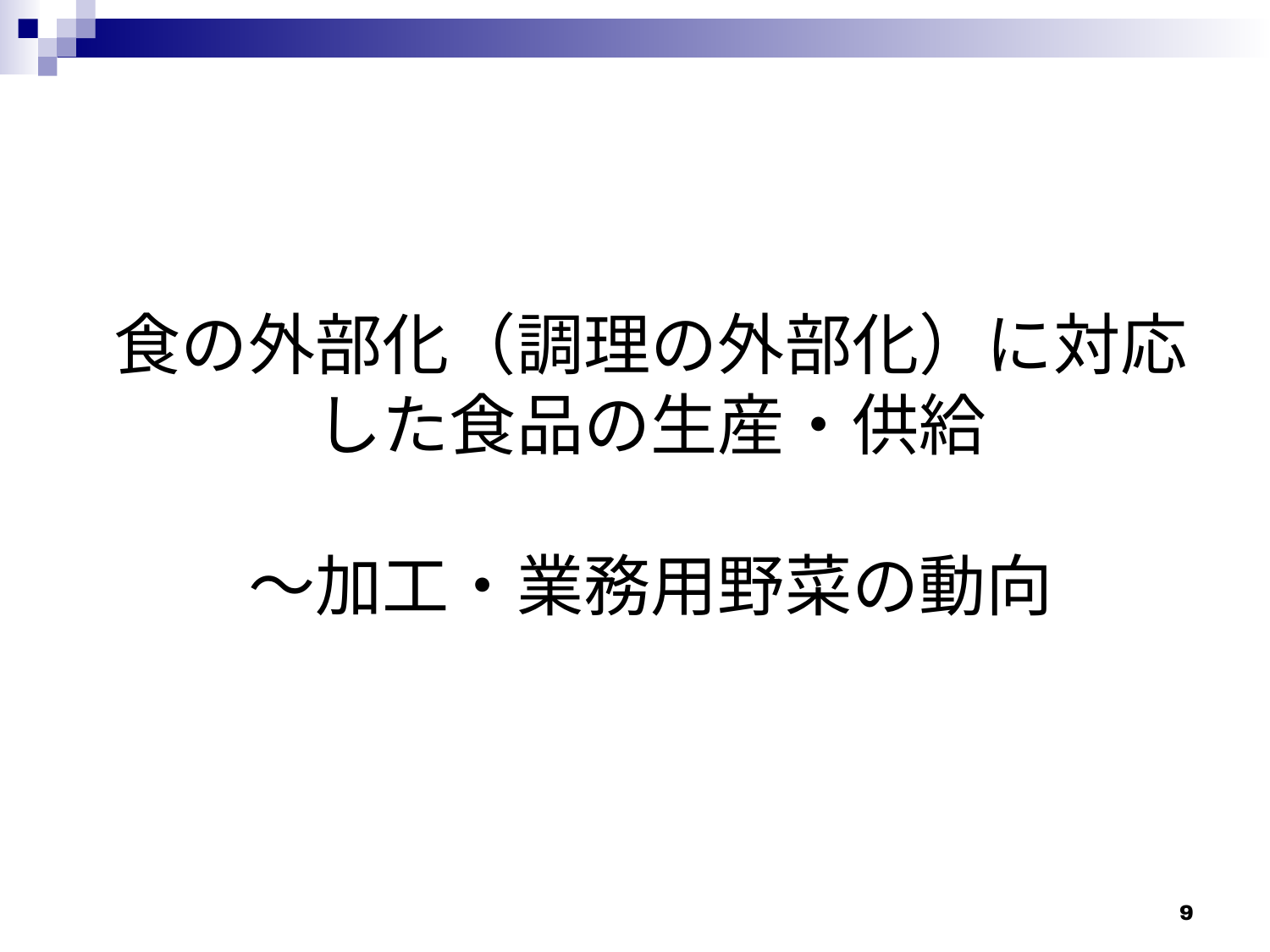

食の外部化（調理の外部化）に対応した食品の生産・供給

～加工・業務用野菜の動向
9